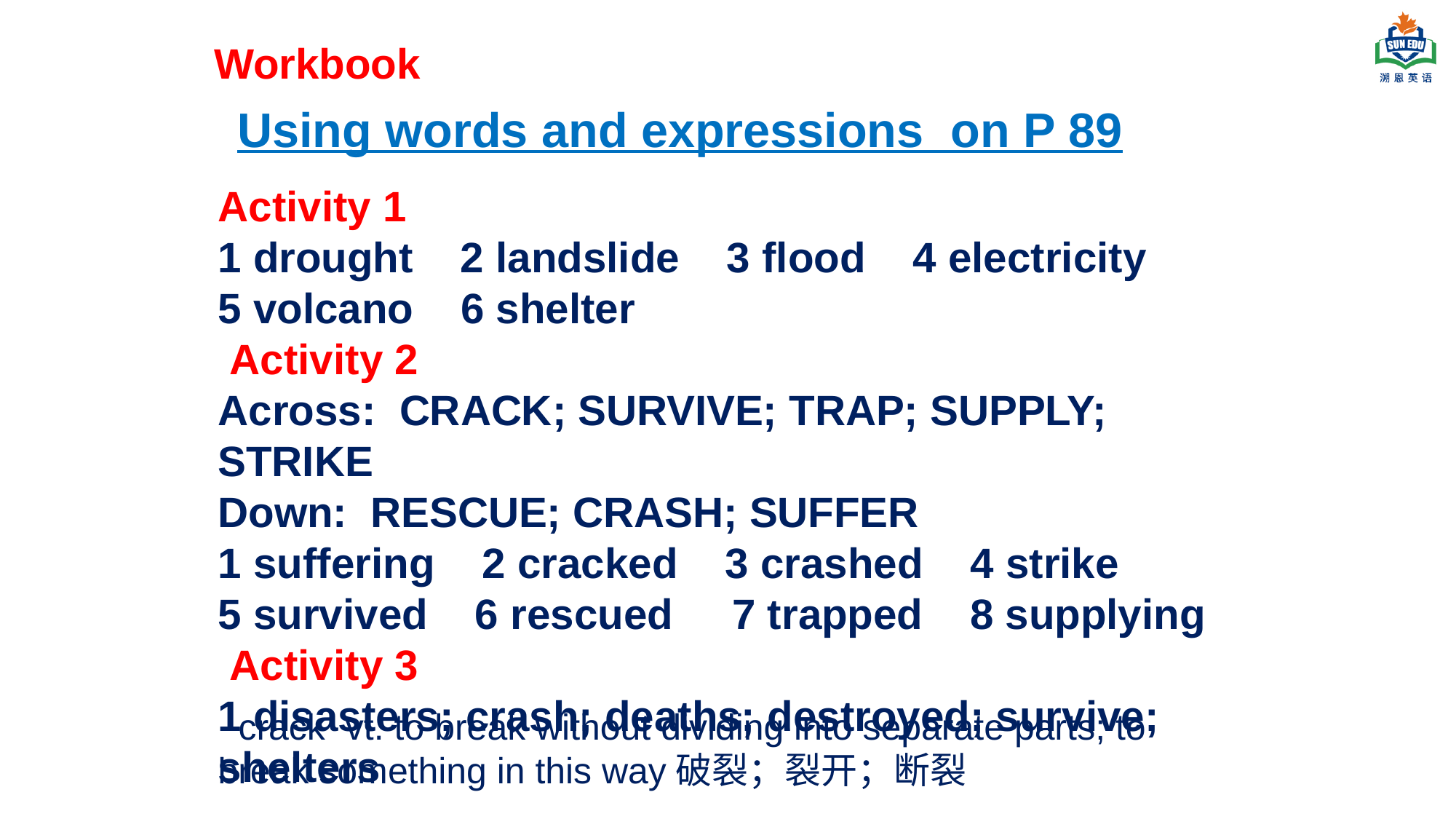

Workbook
Using words and expressions  on P 89
Activity 1
1 drought    2 landslide    3 flood    4 electricity
5 volcano    6 shelter
 Activity 2
Across:  CRACK; SURVIVE; TRAP; SUPPLY; STRIKE
Down:  RESCUE; CRASH; SUFFER
1 suffering    2 cracked    3 crashed    4 strike
5 survived    6 rescued     7 trapped    8 supplying
 Activity 3
1 disasters; crash; deaths; destroyed; survive;  shelters
  crack  vt. to break without dividing into separate parts; to break something in this way破裂；裂开；断裂